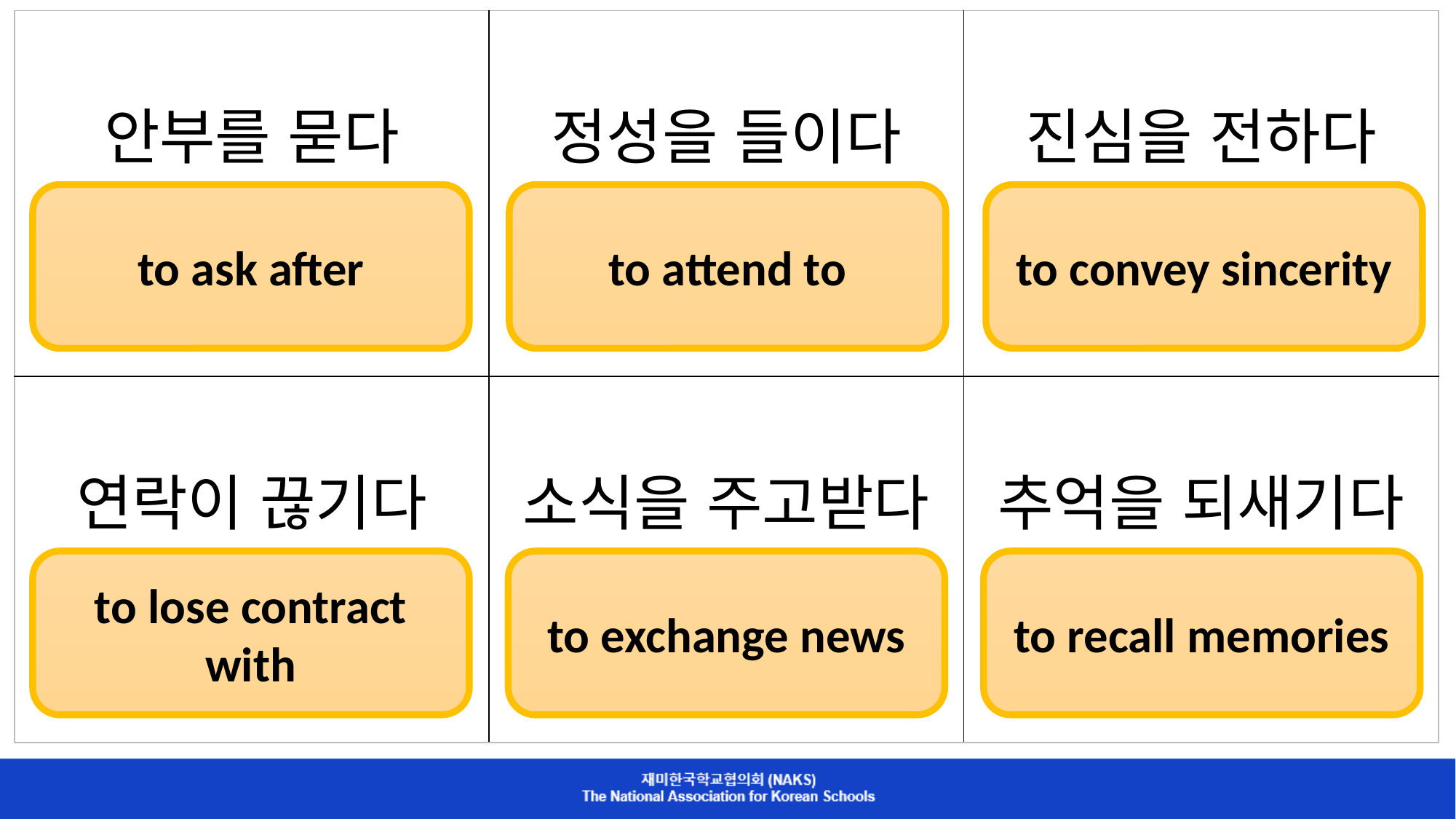

| 안부를 묻다 | 정성을 들이다 | 진심을 전하다 |
| --- | --- | --- |
| 연락이 끊기다 | 소식을 주고받다 | 추억을 되새기다 |
to ask after
to attend to
to convey sincerity
to lose contract with
to exchange news
to recall memories